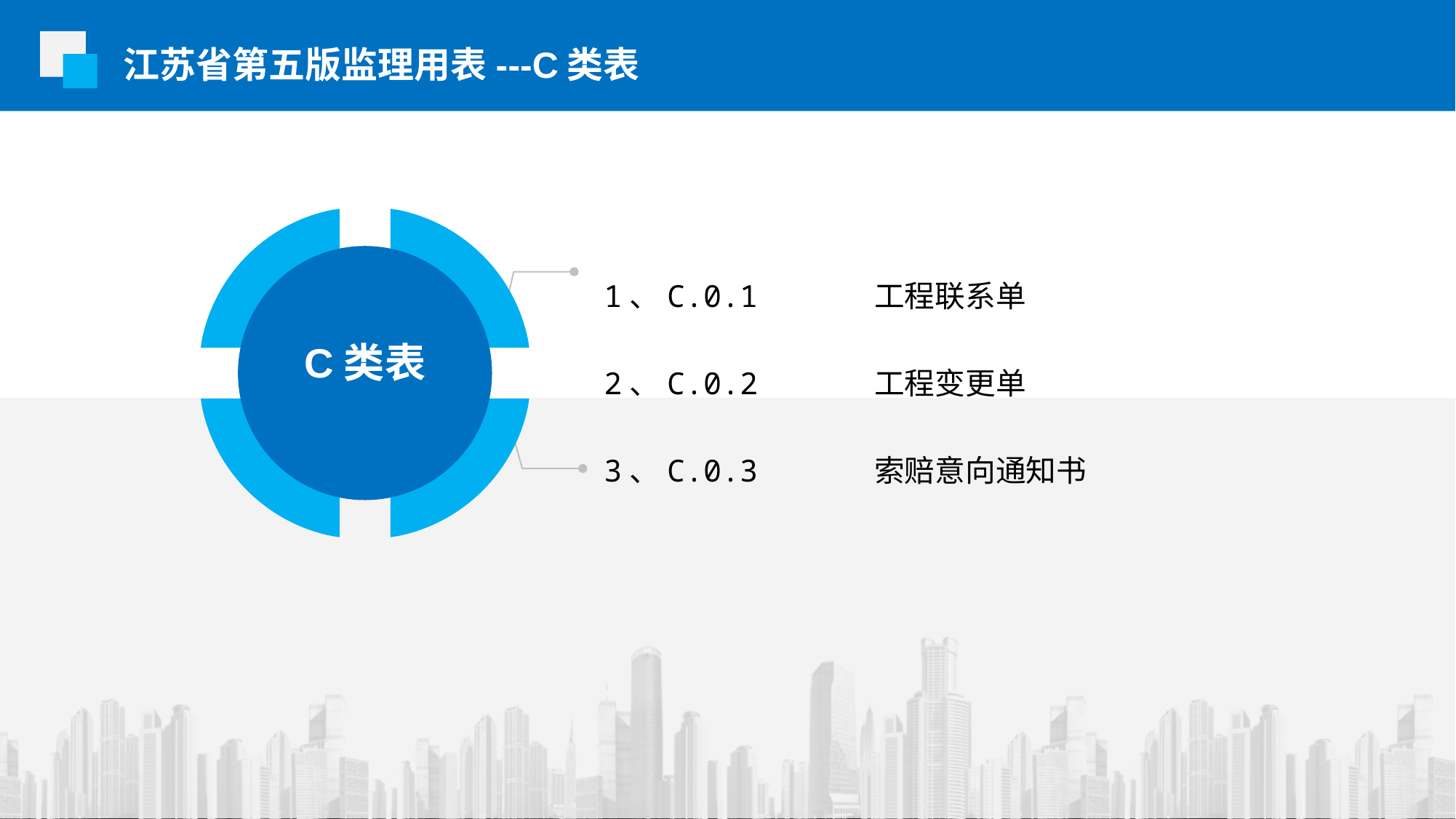

江苏省第五版监理用表---C类表

1、C.0.1      工程联系单

2、C.0.2      工程变更单

3、C.0.3      索赔意向通知书

C类表